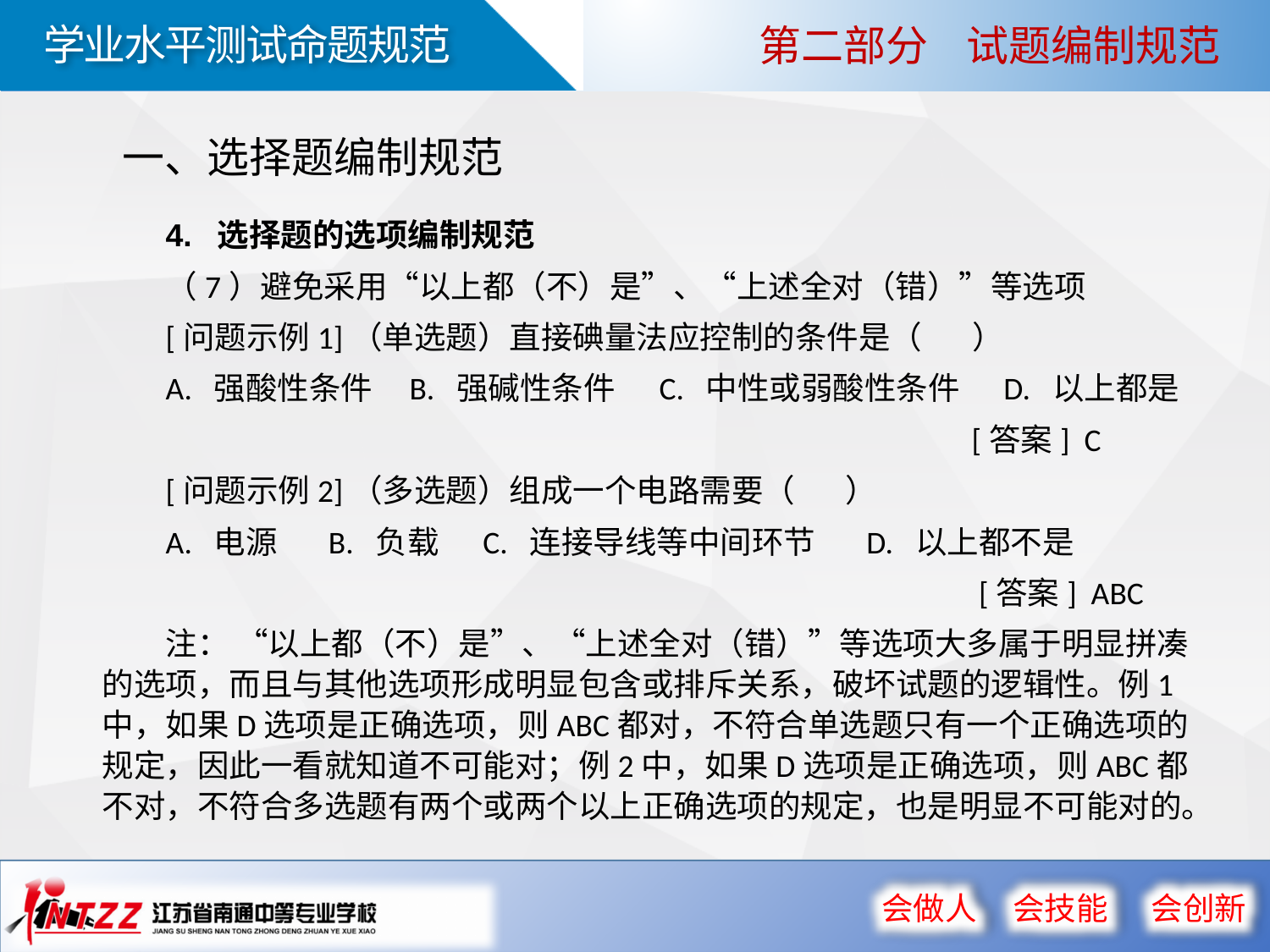

第二部分    试题编制规范
一、选择题编制规范
4.  选择题的选项编制规范
（7）避免采用“以上都（不）是”、“上述全对（错）”等选项
[问题示例1]（单选题）直接碘量法应控制的条件是（       ）
A.  强酸性条件    B.  强碱性条件     C.  中性或弱酸性条件     D.  以上都是
                                                                                                                [答案]  C
[问题示例2]（多选题）组成一个电路需要（       ）
A.  电源      B.  负载     C.  连接导线等中间环节      D.  以上都不是
                                                                                                                 [答案]  ABC
注： “以上都（不）是”、“上述全对（错）”等选项大多属于明显拼凑的选项，而且与其他选项形成明显包含或排斥关系，破坏试题的逻辑性。例1中，如果D选项是正确选项，则ABC都对，不符合单选题只有一个正确选项的规定，因此一看就知道不可能对；例2中，如果D选项是正确选项，则ABC都不对，不符合多选题有两个或两个以上正确选项的规定，也是明显不可能对的。